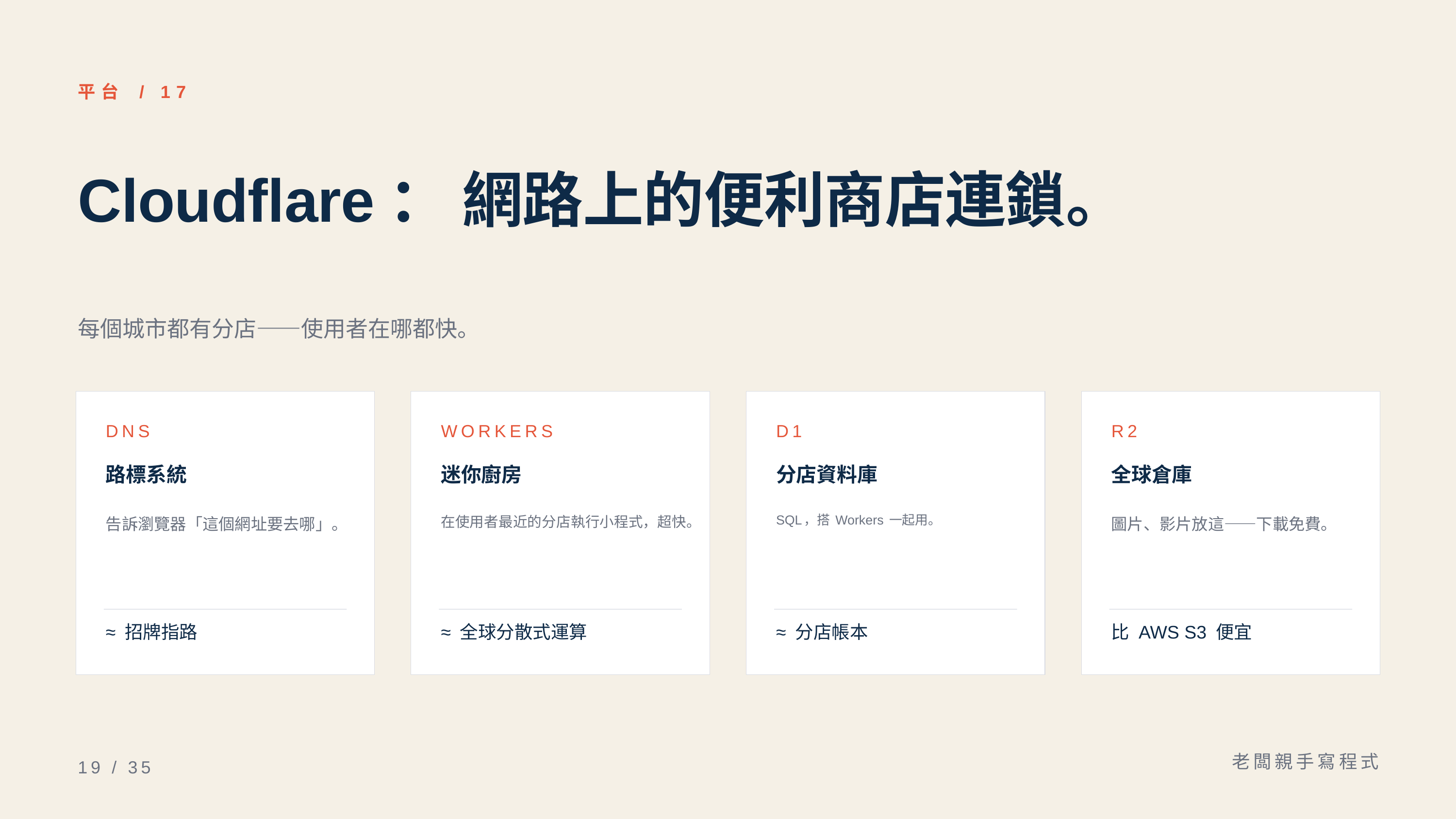

平台 / 17
Cloudflare： 網路上的便利商店連鎖。
每個城市都有分店——使用者在哪都快。

DNS
WORKERS
D1
R2
路標系統
迷你廚房
分店資料庫
全球倉庫
告訴瀏覽器「這個網址要去哪」。
在使用者最近的分店執行小程式，超快。
SQL，搭 Workers 一起用。
圖片、影片放這——下載免費。

≈ 招牌指路
≈ 全球分散式運算
≈ 分店帳本
比 AWS S3 便宜
老闆親手寫程式
19 / 35